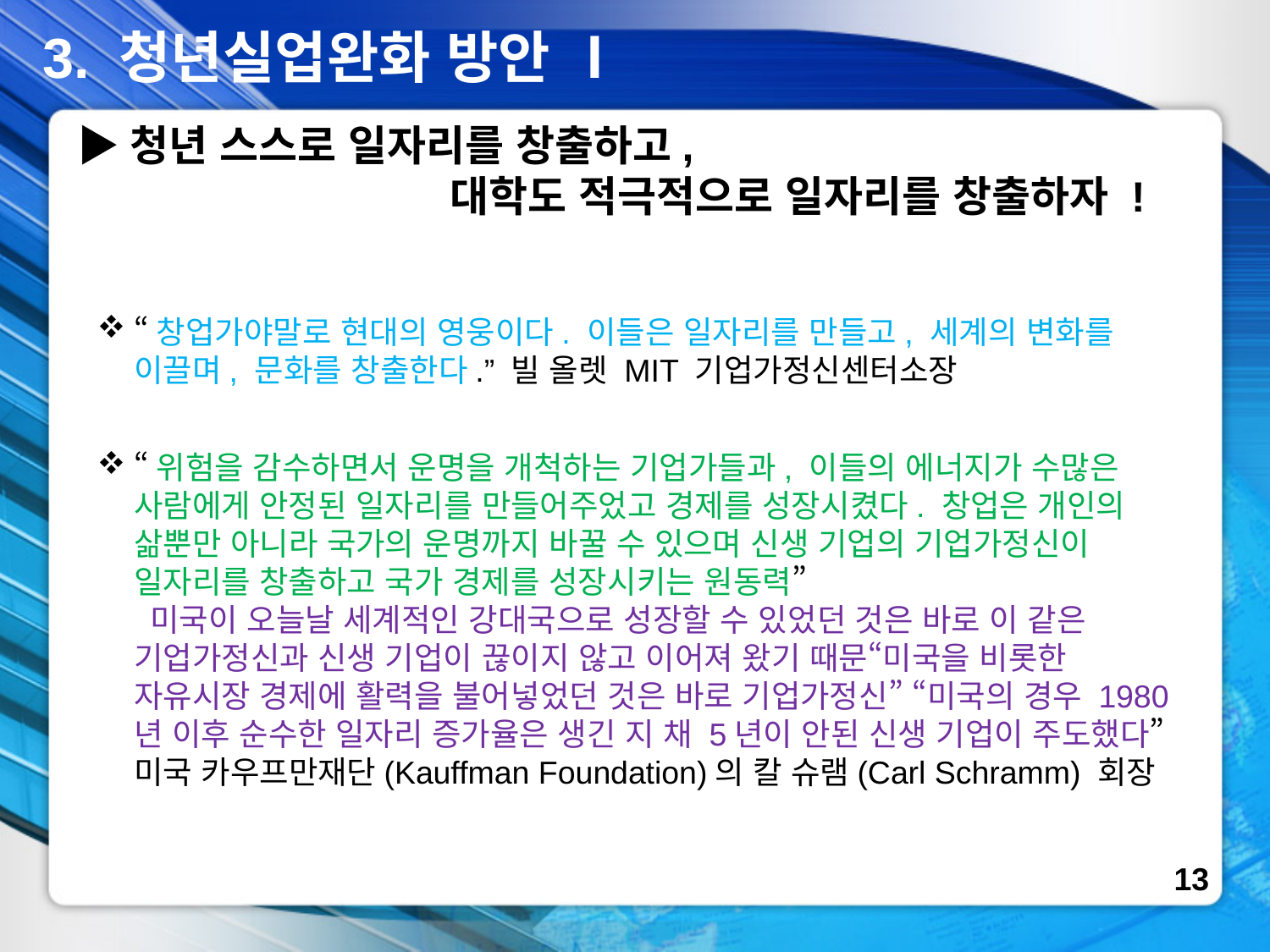

3. 청년실업완화 방안 Ⅰ
▶청년 스스로 일자리를 창출하고,
대학도 적극적으로 일자리를 창출하자 !
“창업가야말로 현대의 영웅이다. 이들은 일자리를 만들고, 세계의 변화를 이끌며, 문화를 창출한다.” 빌 올렛 MIT 기업가정신센터소장

“위험을 감수하면서 운명을 개척하는 기업가들과, 이들의 에너지가 수많은 사람에게 안정된 일자리를 만들어주었고 경제를 성장시켰다. 창업은 개인의 삶뿐만 아니라 국가의 운명까지 바꿀 수 있으며 신생 기업의 기업가정신이 일자리를 창출하고 국가 경제를 성장시키는 원동력”
 미국이 오늘날 세계적인 강대국으로 성장할 수 있었던 것은 바로 이 같은 기업가정신과 신생 기업이 끊이지 않고 이어져 왔기 때문“미국을 비롯한 자유시장 경제에 활력을 불어넣었던 것은 바로 기업가정신” “미국의 경우 1980년 이후 순수한 일자리 증가율은 생긴 지 채 5년이 안된 신생 기업이 주도했다” 미국 카우프만재단(Kauffman Foundation)의 칼 슈램(Carl Schramm) 회장
13